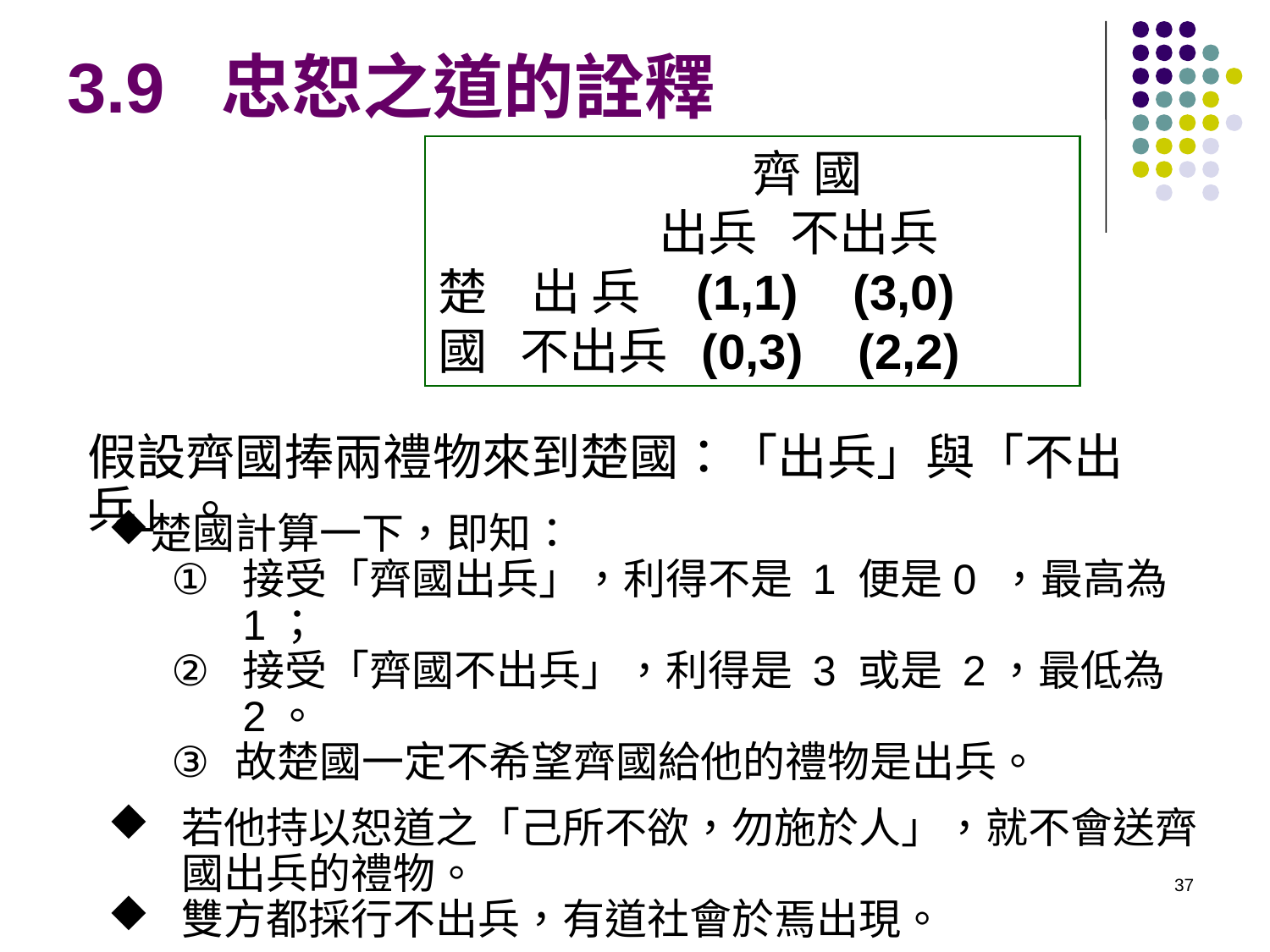

3.9  忠恕之道的詮釋
	                齊 國
                   出兵   不出兵
楚    出 兵    (1,1)    (3,0)
國   不出兵  (0,3)    (2,2)
假設齊國捧兩禮物來到楚國：「出兵」與「不出兵」。
楚國計算一下，即知：
接受「齊國出兵」，利得不是 1 便是0 ，最高為 1；
接受「齊國不出兵」，利得是 3 或是 2，最低為 2。
故楚國一定不希望齊國給他的禮物是出兵。

若他持以恕道之「己所不欲，勿施於人」，就不會送齊國出兵的禮物。
雙方都採行不出兵，有道社會於焉出現。
37